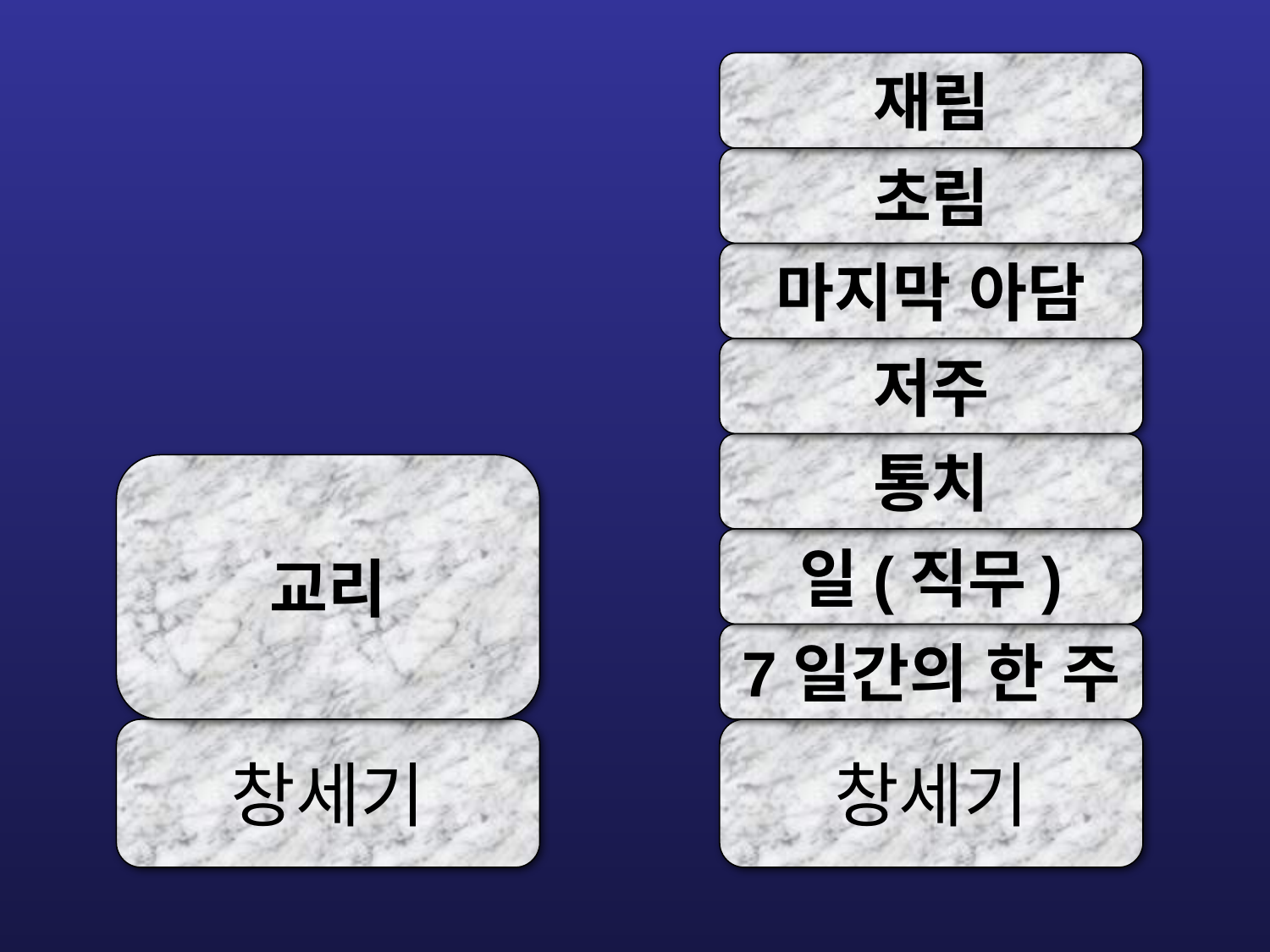

# Blocks-Genesis Doctrine & Doctrines 00405
재림
초림
마지막 아담
저주
통치
교리
일(직무)
7일간의 한 주
창세기
창세기